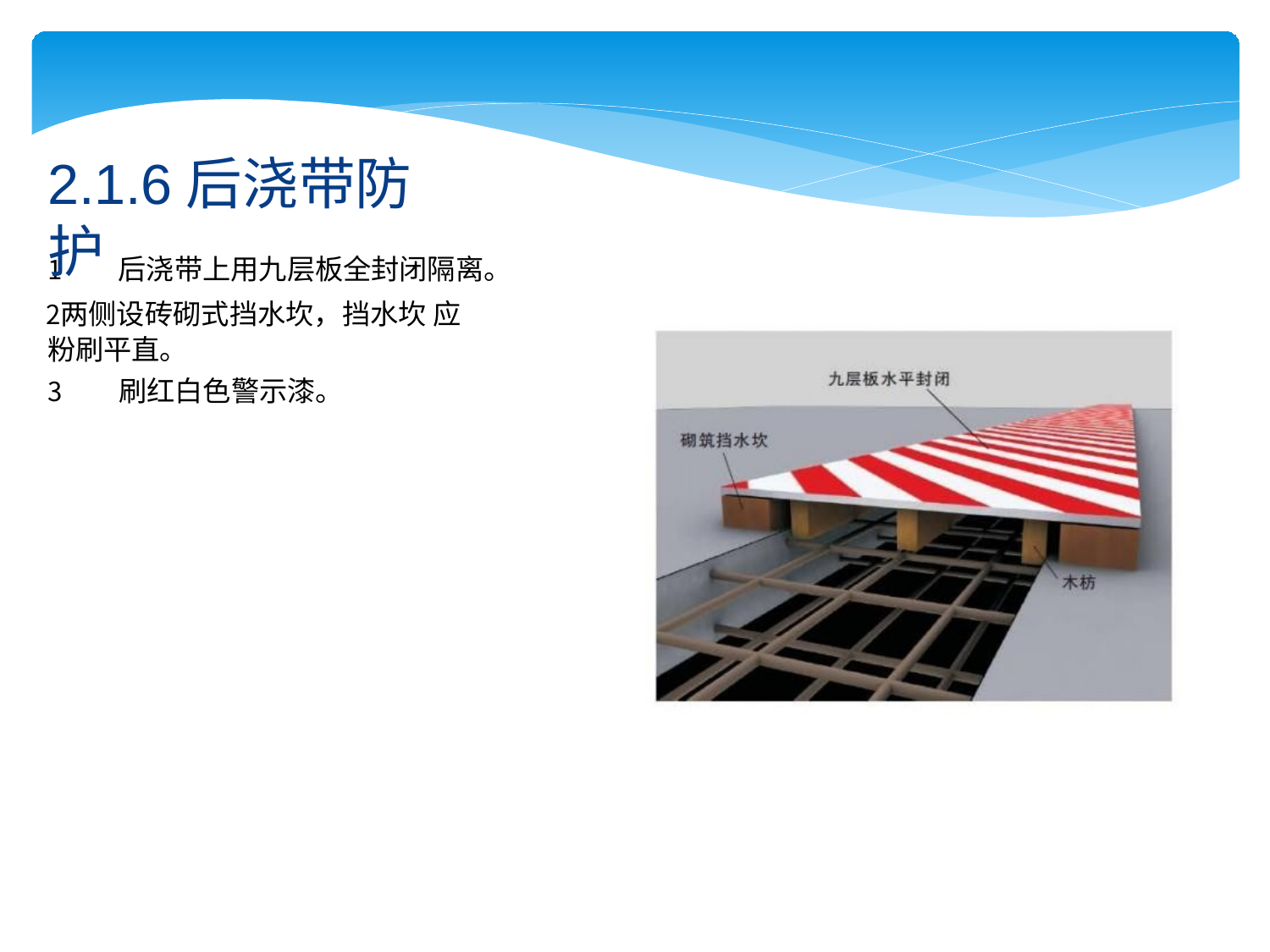

# 2.1.6后浇带防护
后浇带上用九层板全封闭隔离。
两侧设砖砌式挡水坎，挡水坎 应粉刷平直。
刷红白色警示漆。